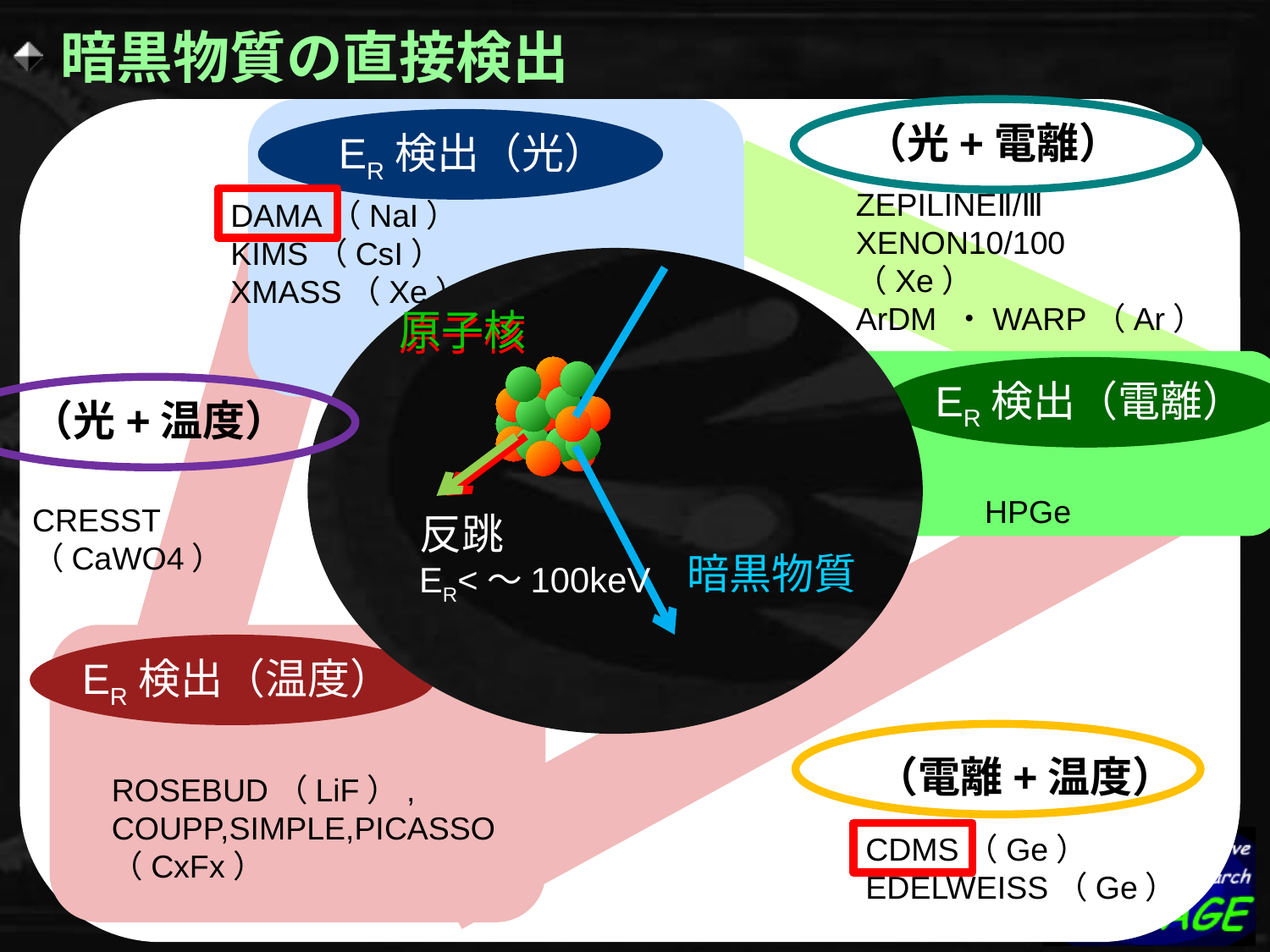

暗黒物質の直接検出

（光+電離）
ZEPILINEⅡ/Ⅲ
XENON10/100　（Xe）
ArDM ・WARP（Ar）

（光+温度）
CRESST
（CaWO4）

（電離+温度）
CDMS（Ge）
EDELWEISS（Ge）

ER検出（光）

DAMA（NaI）　
KIMS（CsI）
XMASS（Xe）

原子核
原子核

暗黒物質

ER検出（電離）
HPGe
反跳
ER<～100keV

ER検出（温度）
ROSEBUD（LiF）,
COUPP,SIMPLE,PICASSO（CxFx）